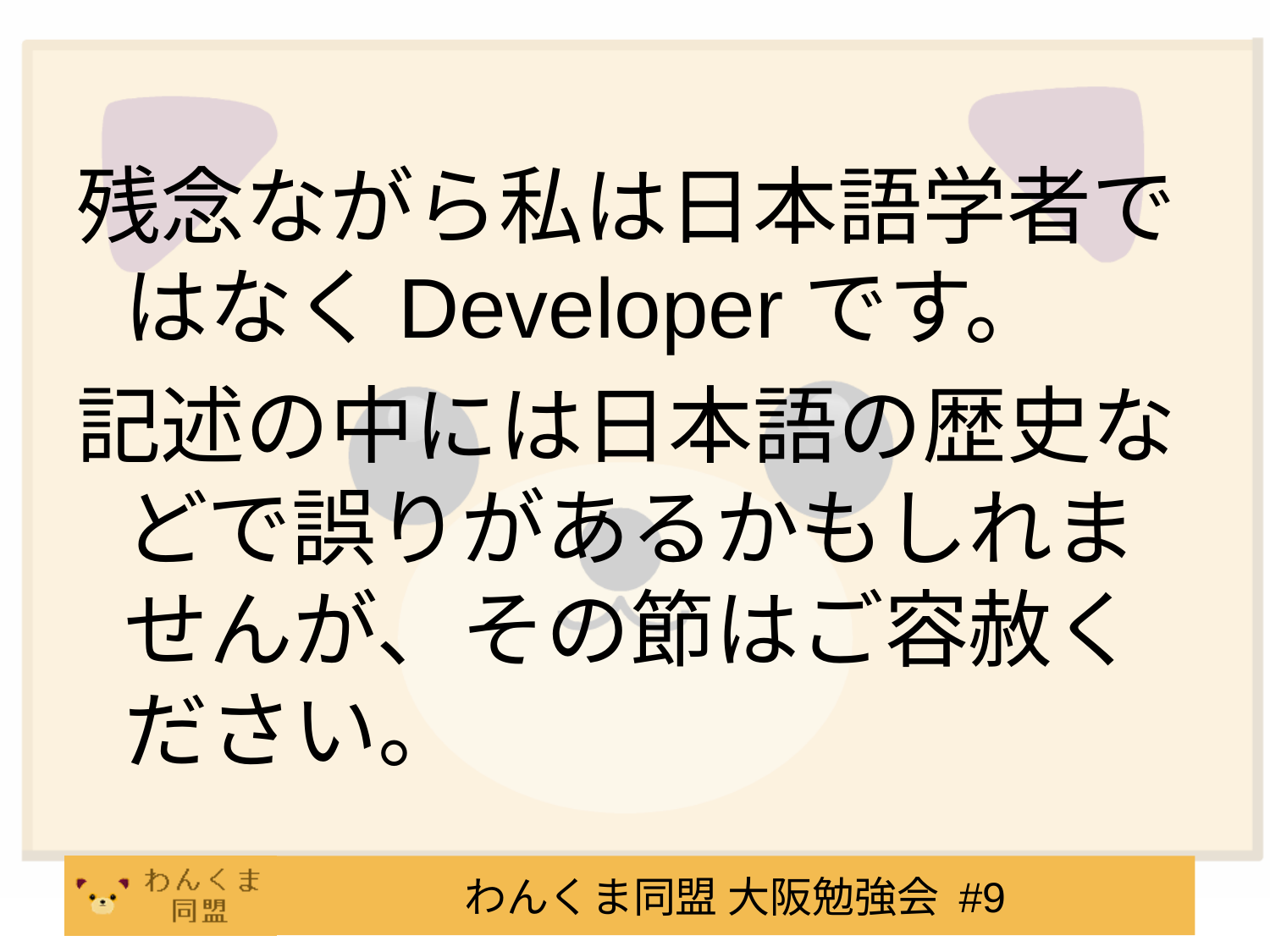

#
残念ながら私は日本語学者ではなくDeveloperです。
記述の中には日本語の歴史などで誤りがあるかもしれませんが、その節はご容赦ください。